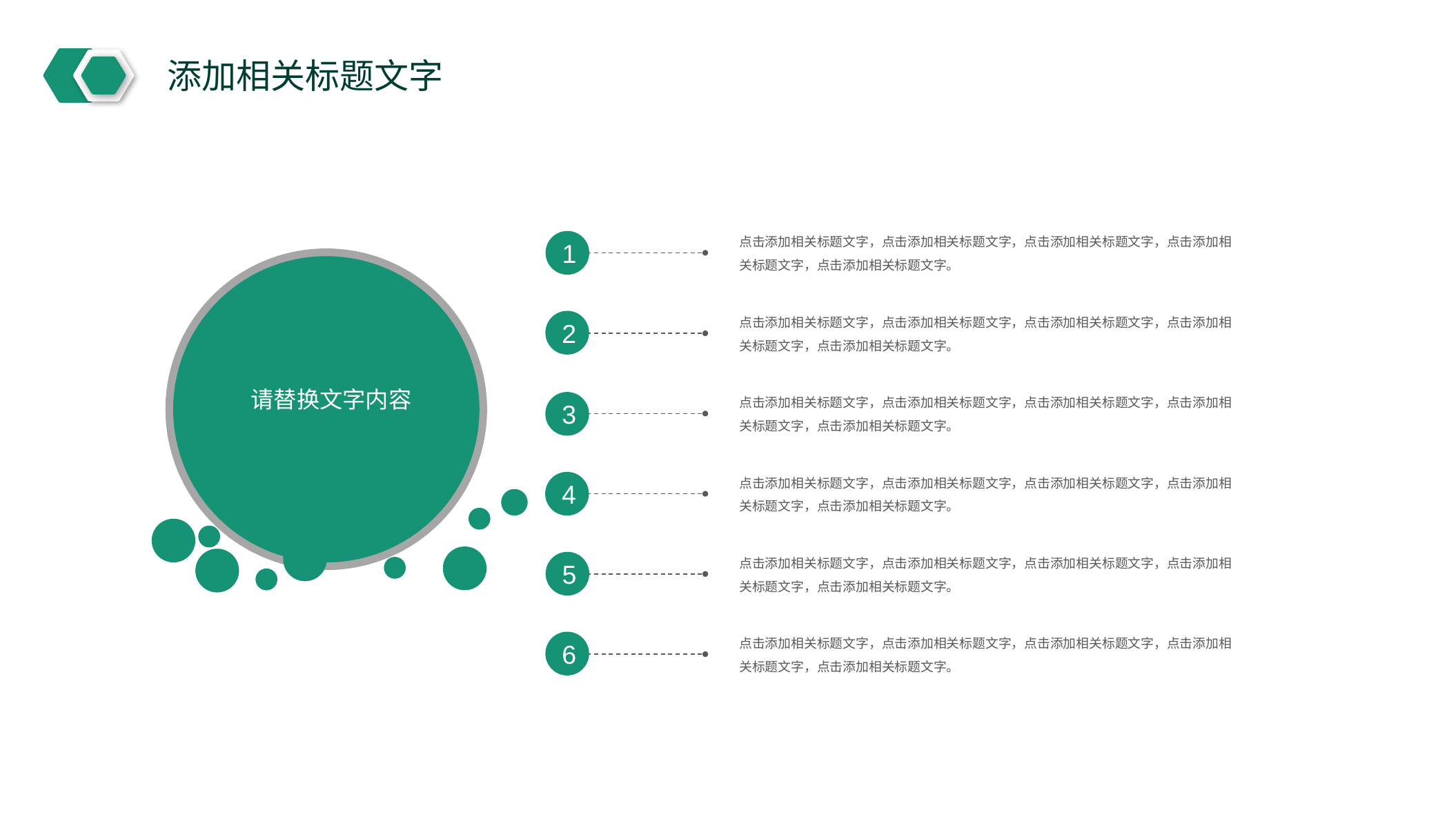

添加相关标题文字

点击添加相关标题文字，点击添加相关标题文字，点击添加相关标题文字，点击添加相关标题文字，点击添加相关标题文字。
1

点击添加相关标题文字，点击添加相关标题文字，点击添加相关标题文字，点击添加相关标题文字，点击添加相关标题文字。
2
请替换文字内容
点击添加相关标题文字，点击添加相关标题文字，点击添加相关标题文字，点击添加相关标题文字，点击添加相关标题文字。
3
点击添加相关标题文字，点击添加相关标题文字，点击添加相关标题文字，点击添加相关标题文字，点击添加相关标题文字。
4

点击添加相关标题文字，点击添加相关标题文字，点击添加相关标题文字，点击添加相关标题文字，点击添加相关标题文字。

5

点击添加相关标题文字，点击添加相关标题文字，点击添加相关标题文字，点击添加相关标题文字，点击添加相关标题文字。
6